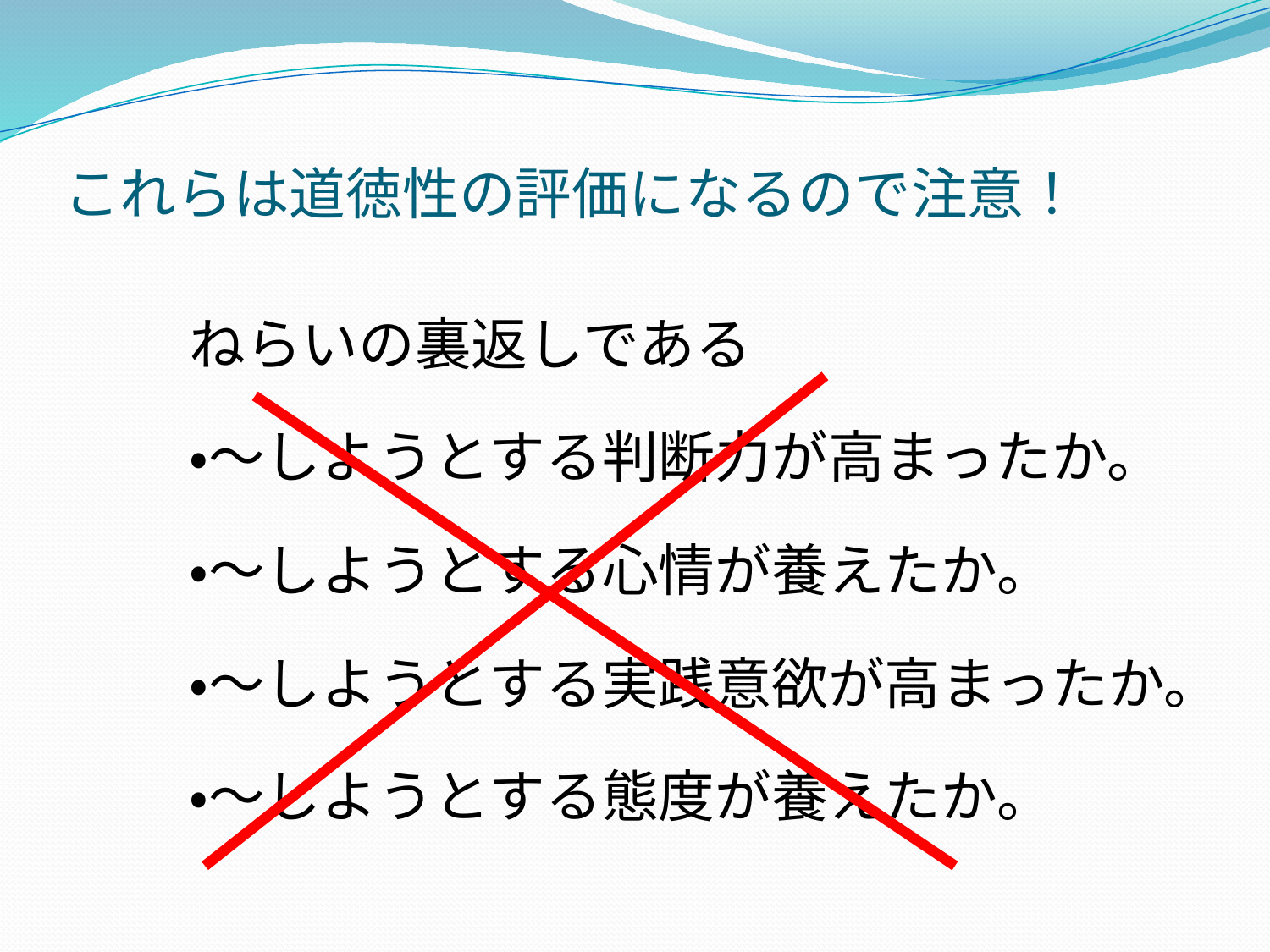

# これらは道徳性の評価になるので注意！
　　ねらいの裏返しである
　　・～しようとする判断力が高まったか。
　　・～しようとする心情が養えたか。
　　・～しようとする実践意欲が高まったか。
　　・～しようとする態度が養えたか。